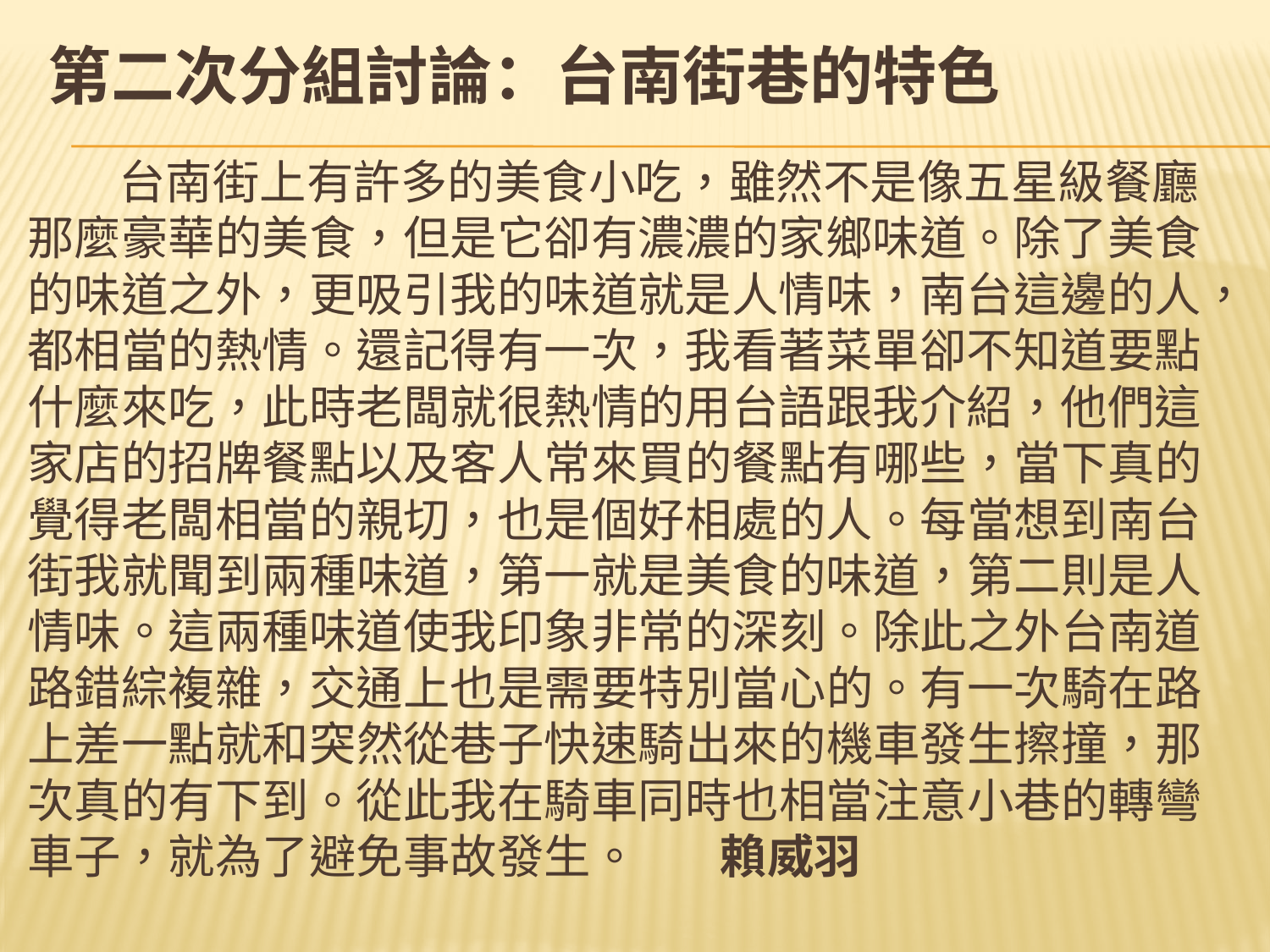

# 第二次分組討論：台南街巷的特色
	台南街上有許多的美食小吃，雖然不是像五星級餐廳那麼豪華的美食，但是它卻有濃濃的家鄉味道。除了美食的味道之外，更吸引我的味道就是人情味，南台這邊的人，都相當的熱情。還記得有一次，我看著菜單卻不知道要點什麼來吃，此時老闆就很熱情的用台語跟我介紹，他們這家店的招牌餐點以及客人常來買的餐點有哪些，當下真的覺得老闆相當的親切，也是個好相處的人。每當想到南台街我就聞到兩種味道，第一就是美食的味道，第二則是人情味。這兩種味道使我印象非常的深刻。除此之外台南道路錯綜複雜，交通上也是需要特別當心的。有一次騎在路上差一點就和突然從巷子快速騎出來的機車發生擦撞，那次真的有下到。從此我在騎車同時也相當注意小巷的轉彎車子，就為了避免事故發生。	     賴威羽